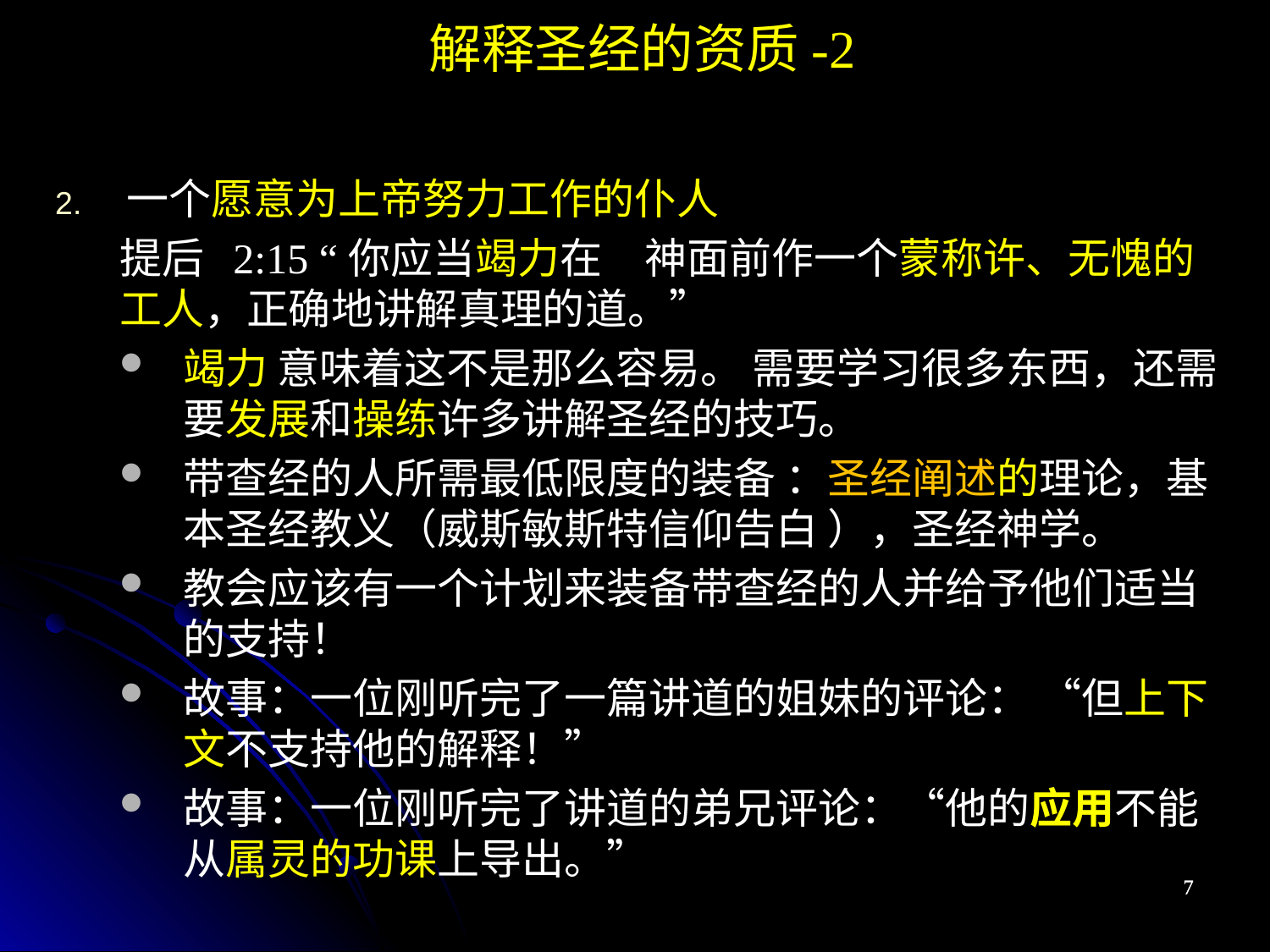

解释圣经的资质-2
一个愿意为上帝努力工作的仆人
提后  2:15 “你应当竭力在　神面前作一个蒙称许、无愧的工人，正确地讲解真理的道。”
竭力 意味着这不是那么容易。 需要学习很多东西，还需要发展和操练许多讲解圣经的技巧。
带查经的人所需最低限度的装备 ：圣经阐述的理论，基本圣经教义（威斯敏斯特信仰告白 ），圣经神学。
教会应该有一个计划来装备带查经的人并给予他们适当的支持！
故事：一位刚听完了一篇讲道的姐妹的评论： “但上下文不支持他的解释！”
故事：一位刚听完了讲道的弟兄评论：“他的应用不能从属灵的功课上导出。”
7
7